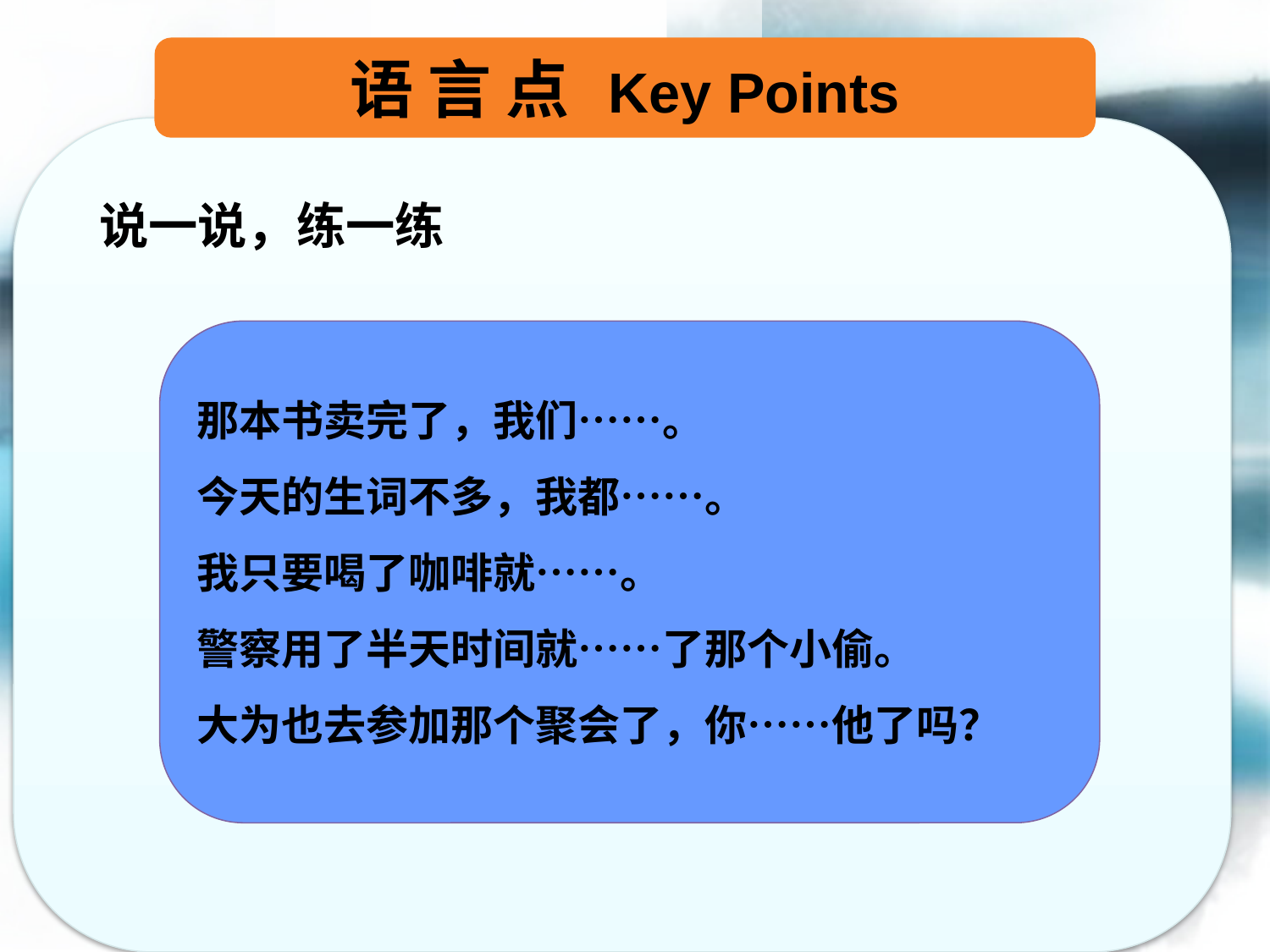

语 言 点  Key Points

说一说，练一练

那本书卖完了，我们……。
今天的生词不多，我都……。
我只要喝了咖啡就……。
警察用了半天时间就……了那个小偷。
大为也去参加那个聚会了，你……他了吗？